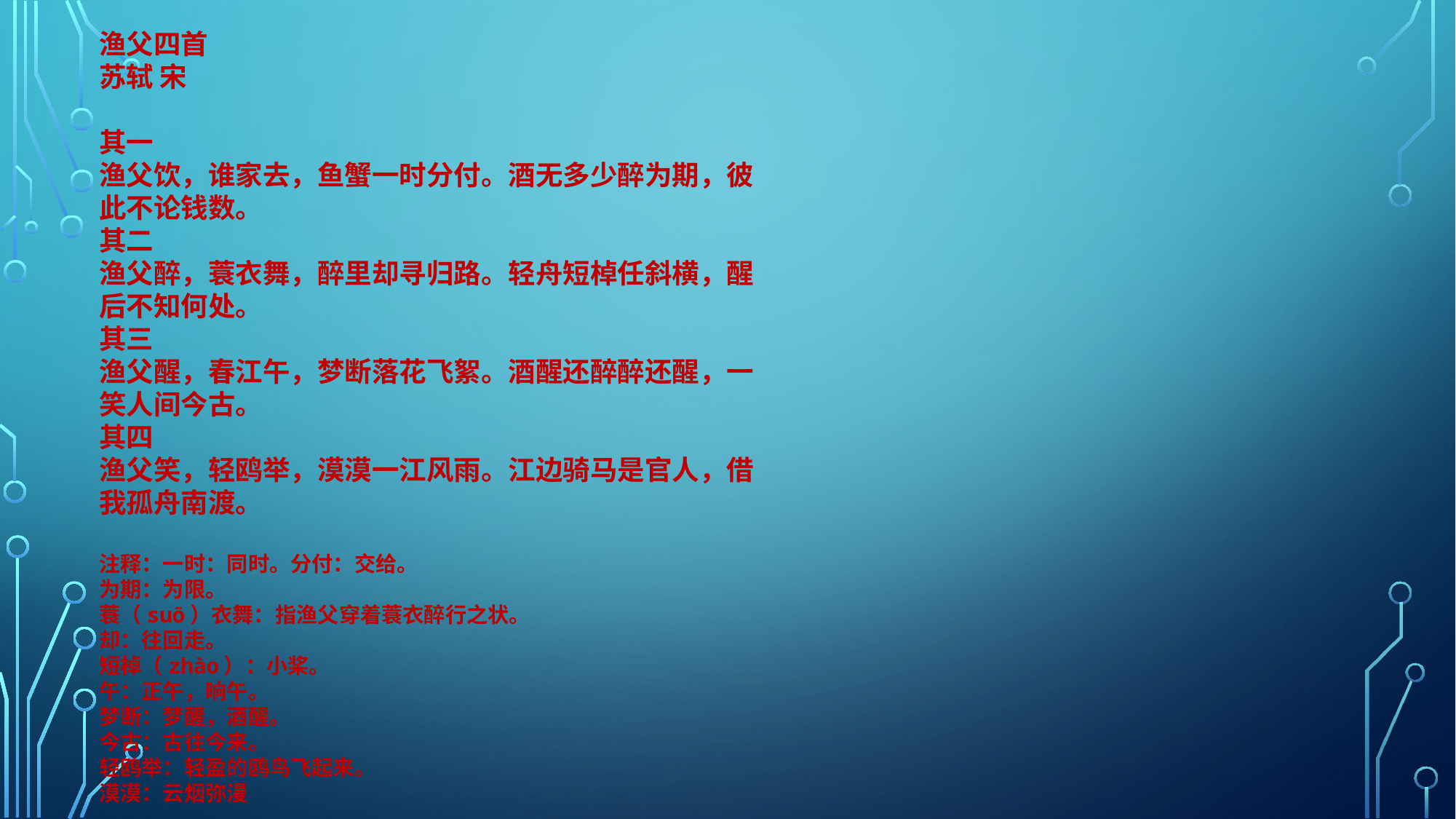

渔父四首
苏轼 宋

其一
渔父饮，谁家去，鱼蟹一时分付。酒无多少醉为期，彼此不论钱数。
其二
渔父醉，蓑衣舞，醉里却寻归路。轻舟短棹任斜横，醒后不知何处。
其三
渔父醒，春江午，梦断落花飞絮。酒醒还醉醉还醒，一笑人间今古。
其四
渔父笑，轻鸥举，漠漠一江风雨。江边骑马是官人，借我孤舟南渡。

注释：一时：同时。分付：交给。
为期：为限。
蓑（suō）衣舞：指渔父穿着蓑衣醉行之状。
却：往回走。
短棹（zhào）：小桨。
午：正午，晌午。
梦断：梦醒，酒醒。
今古：古往今来。
轻鸥举：轻盈的鸥鸟飞起来。
漠漠：云烟弥漫